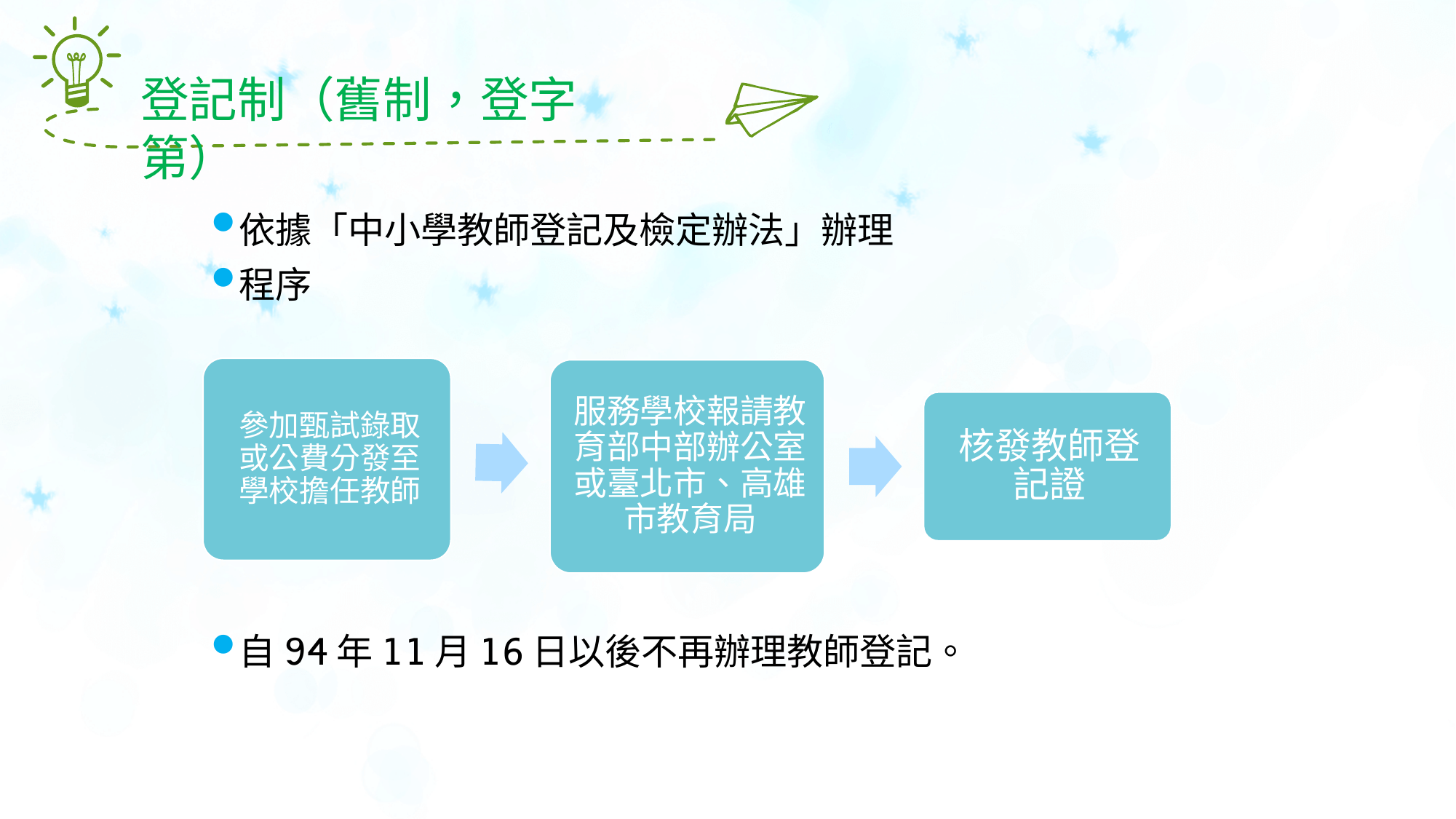

登記制（舊制，登字第）
依據「中小學教師登記及檢定辦法」辦理
程序

自94年11月16日以後不再辦理教師登記。

參加甄試錄取或公費分發至學校擔任教師

服務學校報請教育部中部辦公室或臺北市、高雄市教育局

核發教師登記證